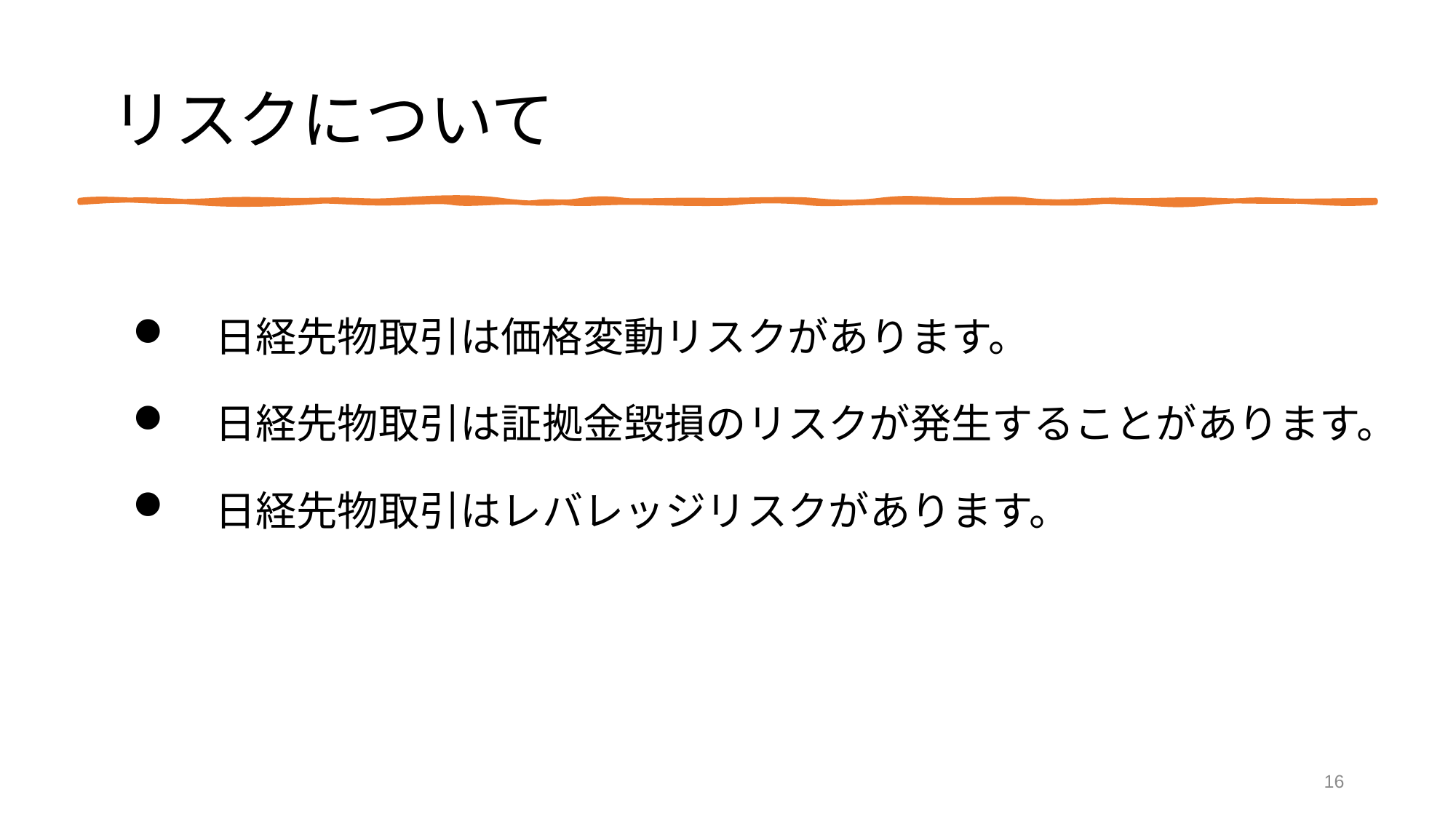

# リスクについて

　日経先物取引は価格変動リスクがあります。
　日経先物取引は証拠金毀損のリスクが発生することがあります。
　日経先物取引はレバレッジリスクがあります。
16